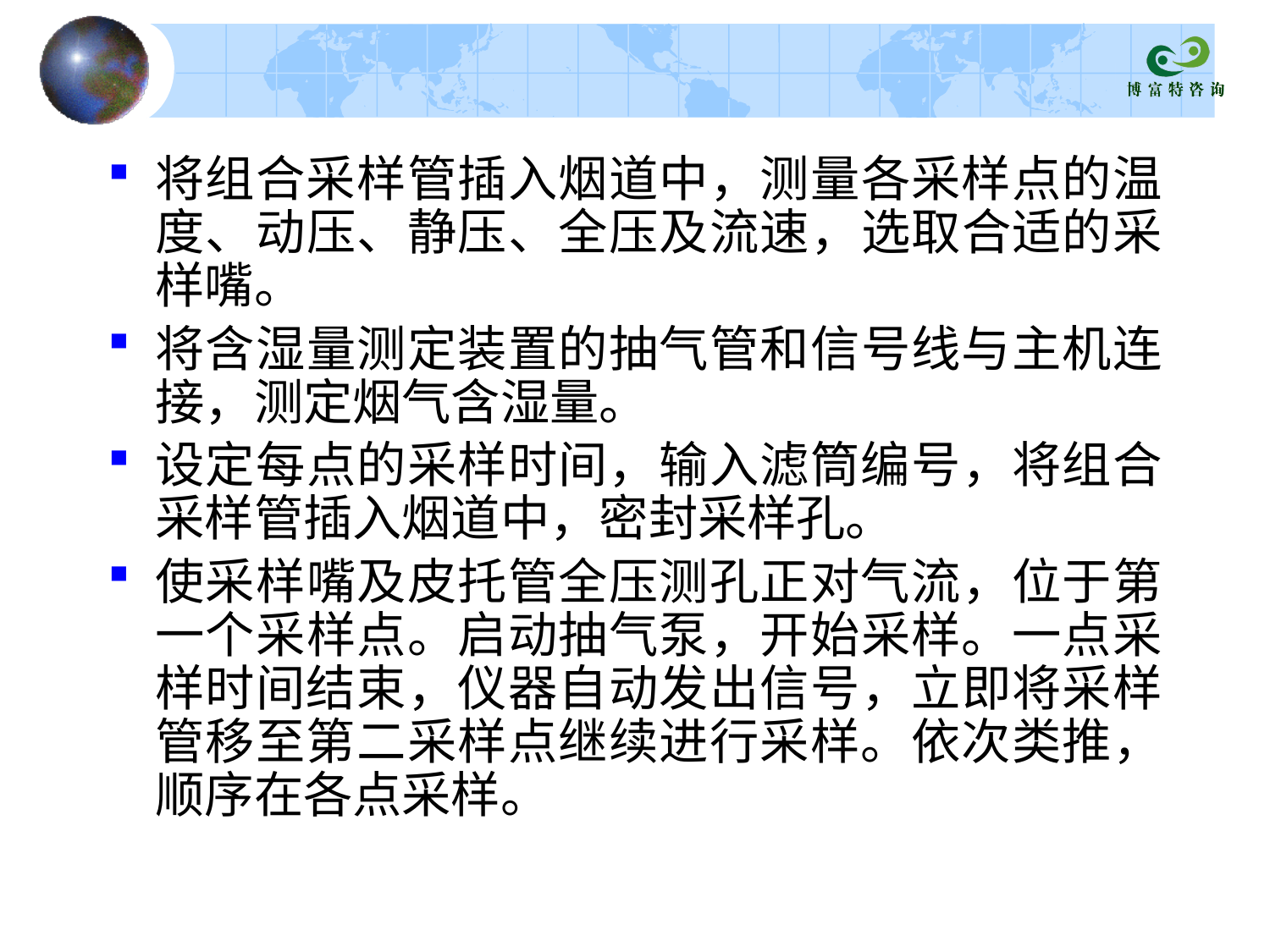

将组合采样管插入烟道中，测量各采样点的温度、动压、静压、全压及流速，选取合适的采样嘴。
将含湿量测定装置的抽气管和信号线与主机连接，测定烟气含湿量。
设定每点的采样时间，输入滤筒编号，将组合采样管插入烟道中，密封采样孔。
使采样嘴及皮托管全压测孔正对气流，位于第一个采样点。启动抽气泵，开始采样。一点采样时间结束，仪器自动发出信号，立即将采样管移至第二采样点继续进行采样。依次类推，顺序在各点采样。